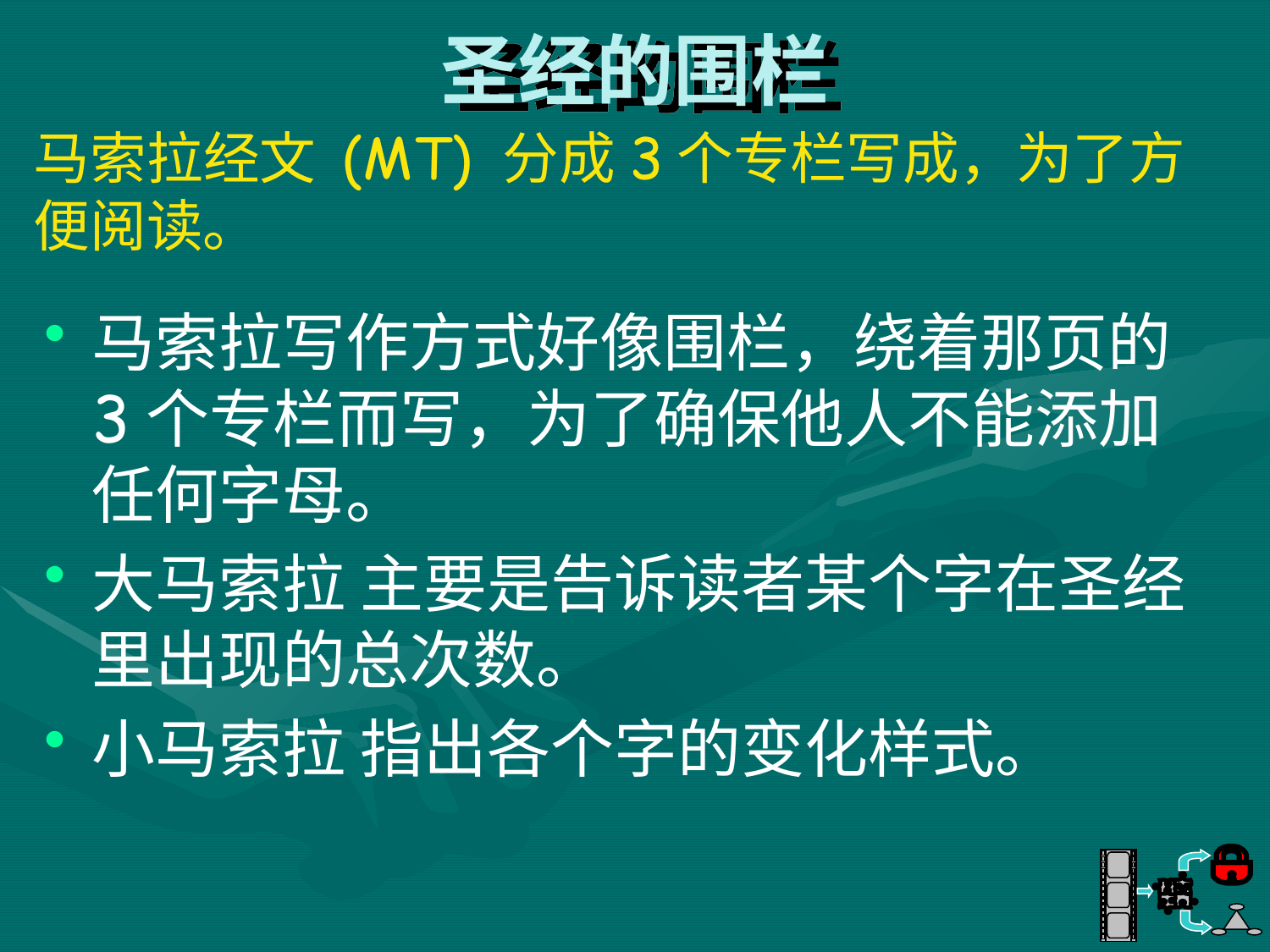

# 圣经的围栏
马索拉经文 (MT) 分成3个专栏写成，为了方便阅读。
马索拉写作方式好像围栏，绕着那页的3个专栏而写，为了确保他人不能添加任何字母。
大马索拉 主要是告诉读者某个字在圣经里出现的总次数。
小马索拉 指出各个字的变化样式。